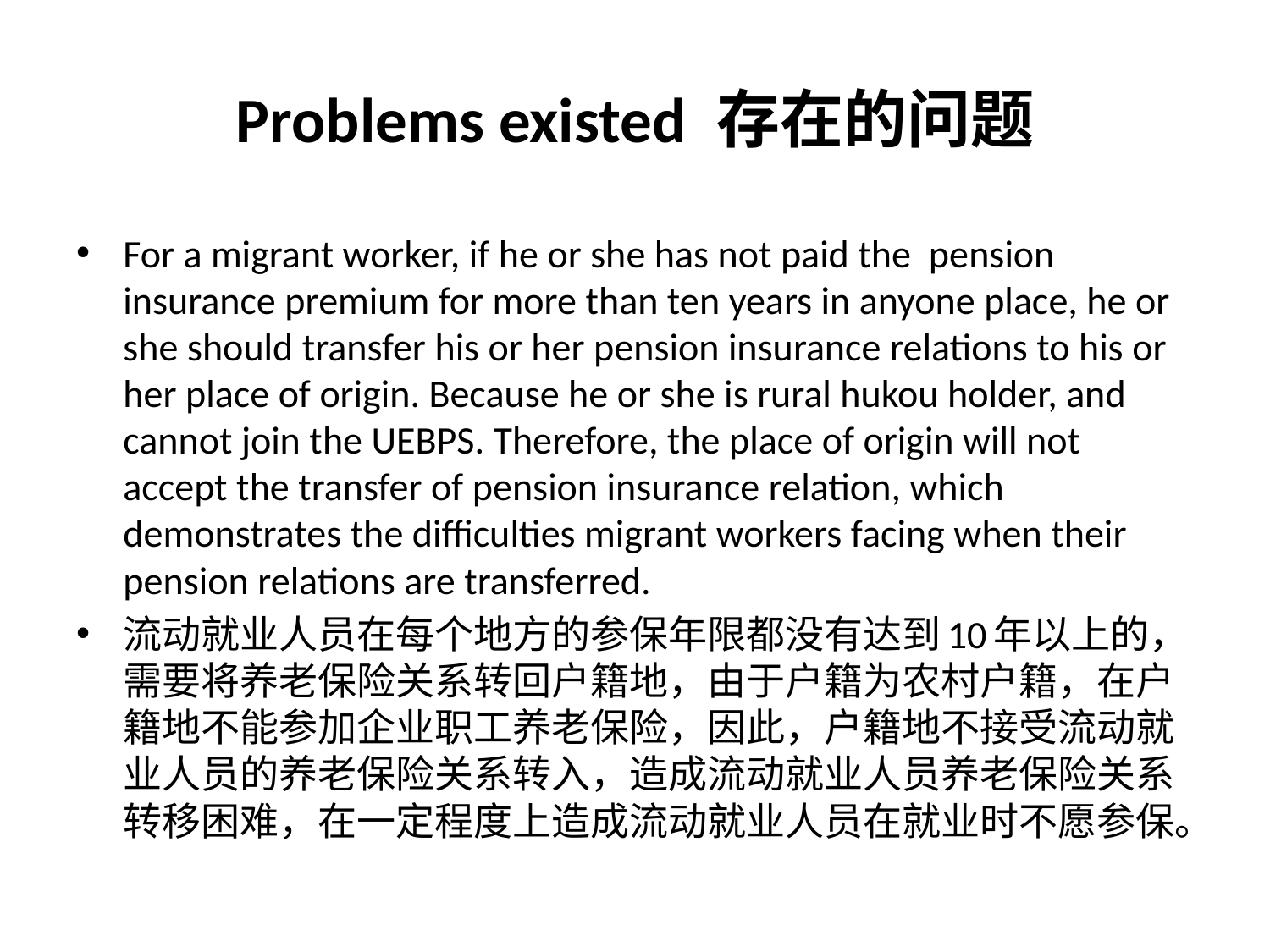

# Problems existed 存在的问题
For a migrant worker, if he or she has not paid the  pension insurance premium for more than ten years in anyone place, he or she should transfer his or her pension insurance relations to his or her place of origin. Because he or she is rural hukou holder, and cannot join the UEBPS. Therefore, the place of origin will not accept the transfer of pension insurance relation, which demonstrates the difficulties migrant workers facing when their pension relations are transferred.
流动就业人员在每个地方的参保年限都没有达到10年以上的，需要将养老保险关系转回户籍地，由于户籍为农村户籍，在户籍地不能参加企业职工养老保险，因此，户籍地不接受流动就业人员的养老保险关系转入，造成流动就业人员养老保险关系转移困难，在一定程度上造成流动就业人员在就业时不愿参保。